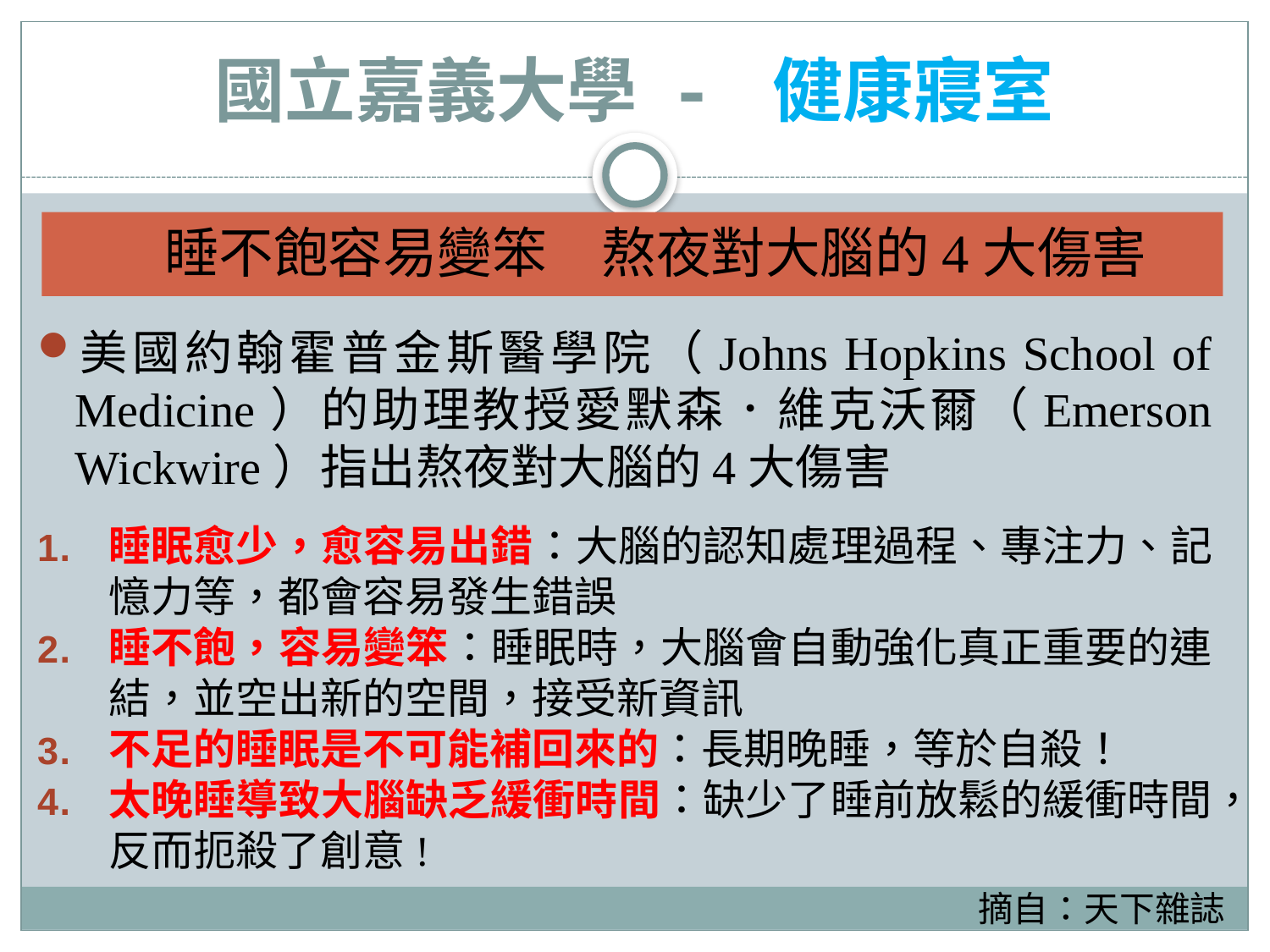

# 國立嘉義大學 - 健康寢室
睡不飽容易變笨　熬夜對大腦的4大傷害
美國約翰霍普金斯醫學院（Johns Hopkins School of Medicine）的助理教授愛默森．維克沃爾（Emerson Wickwire）指出熬夜對大腦的4大傷害

睡眠愈少，愈容易出錯：大腦的認知處理過程、專注力、記憶力等，都會容易發生錯誤
睡不飽，容易變笨：睡眠時，大腦會自動強化真正重要的連結，並空出新的空間，接受新資訊
不足的睡眠是不可能補回來的：長期晚睡，等於自殺！
太晚睡導致大腦缺乏緩衝時間：缺少了睡前放鬆的緩衝時間，反而扼殺了創意!

摘自：天下雜誌